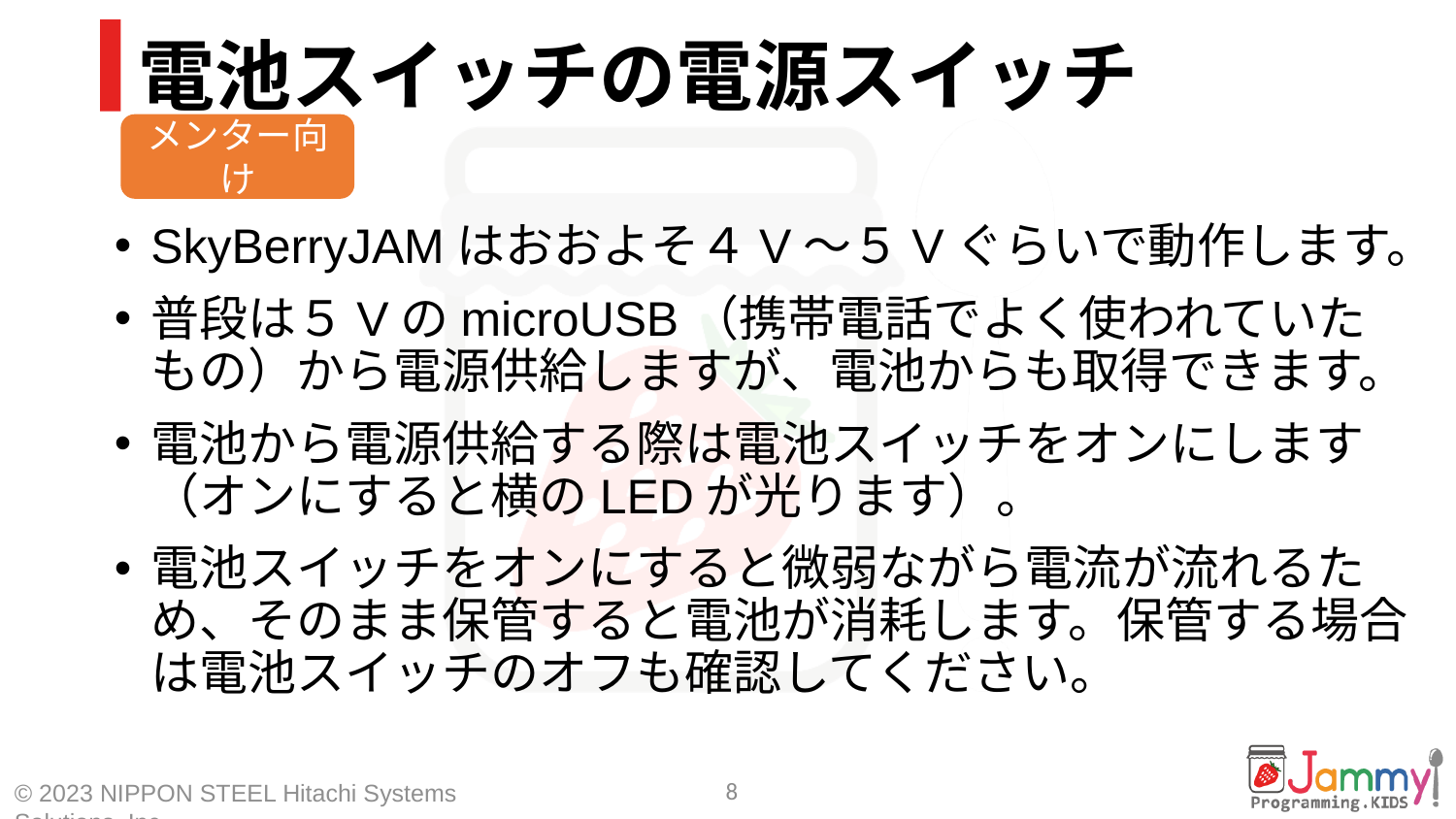

# 電池スイッチの電源スイッチ
SkyBerryJAMはおおよそ４V～５Vぐらいで動作します。
普段は５VのmicroUSB（携帯電話でよく使われていたもの）から電源供給しますが、電池からも取得できます。
電池から電源供給する際は電池スイッチをオンにします（オンにすると横のLEDが光ります）。
電池スイッチをオンにすると微弱ながら電流が流れるため、そのまま保管すると電池が消耗します。保管する場合は電池スイッチのオフも確認してください。

8